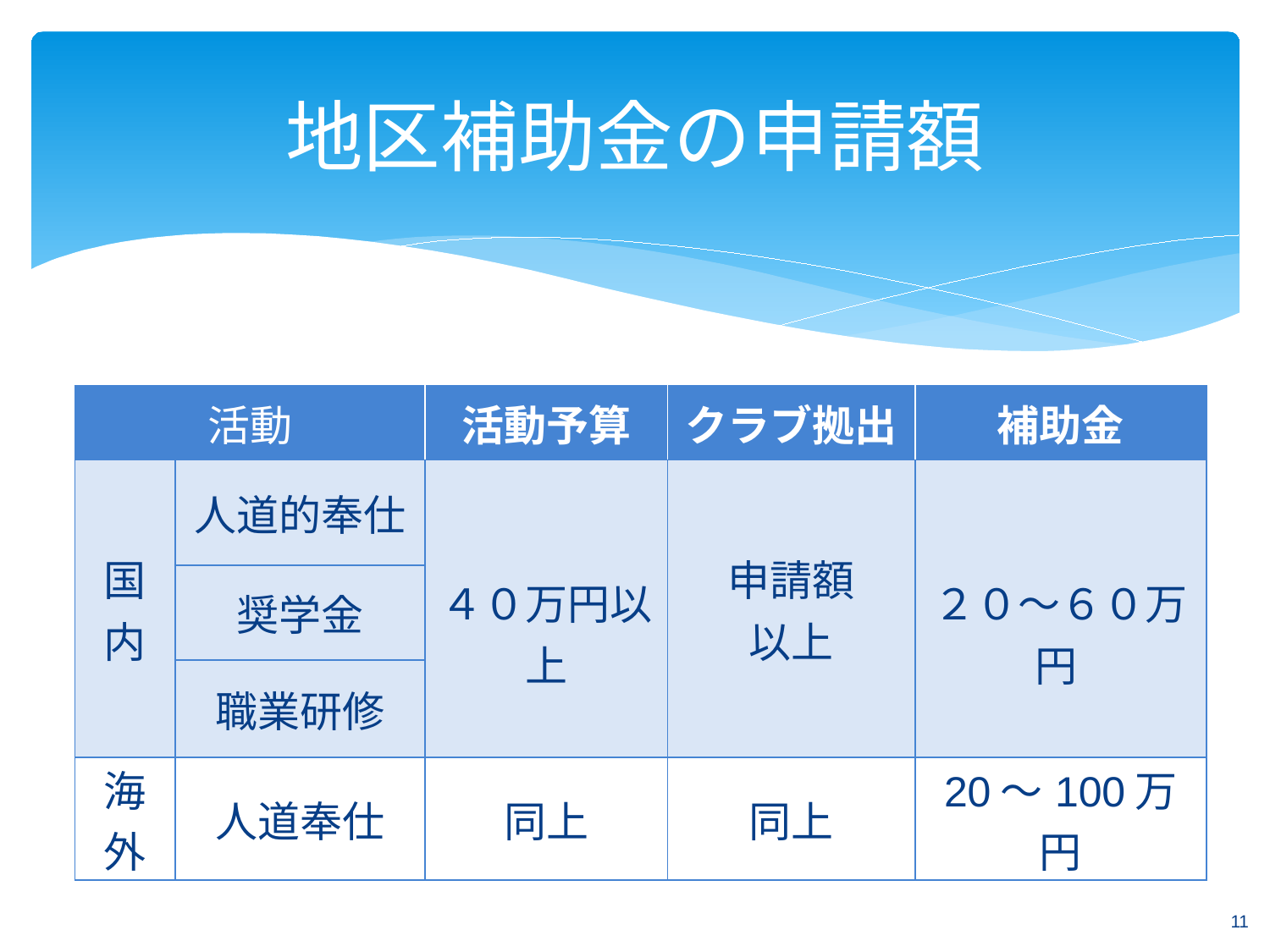

# 地区補助金の申請額
| 活動 |  | 活動予算 | クラブ拠出 | 補助金 |
| --- | --- | --- | --- | --- |
| 国内 | 人道的奉仕 | ４０万円以上 | 申請額 以上 | ２０～６０万円 |
|  | 奨学金 |  |  |  |
|  | 職業研修 |  |  |  |
| 海外 | 人道奉仕 | 同上 | 同上 | 20～100万円 |

11